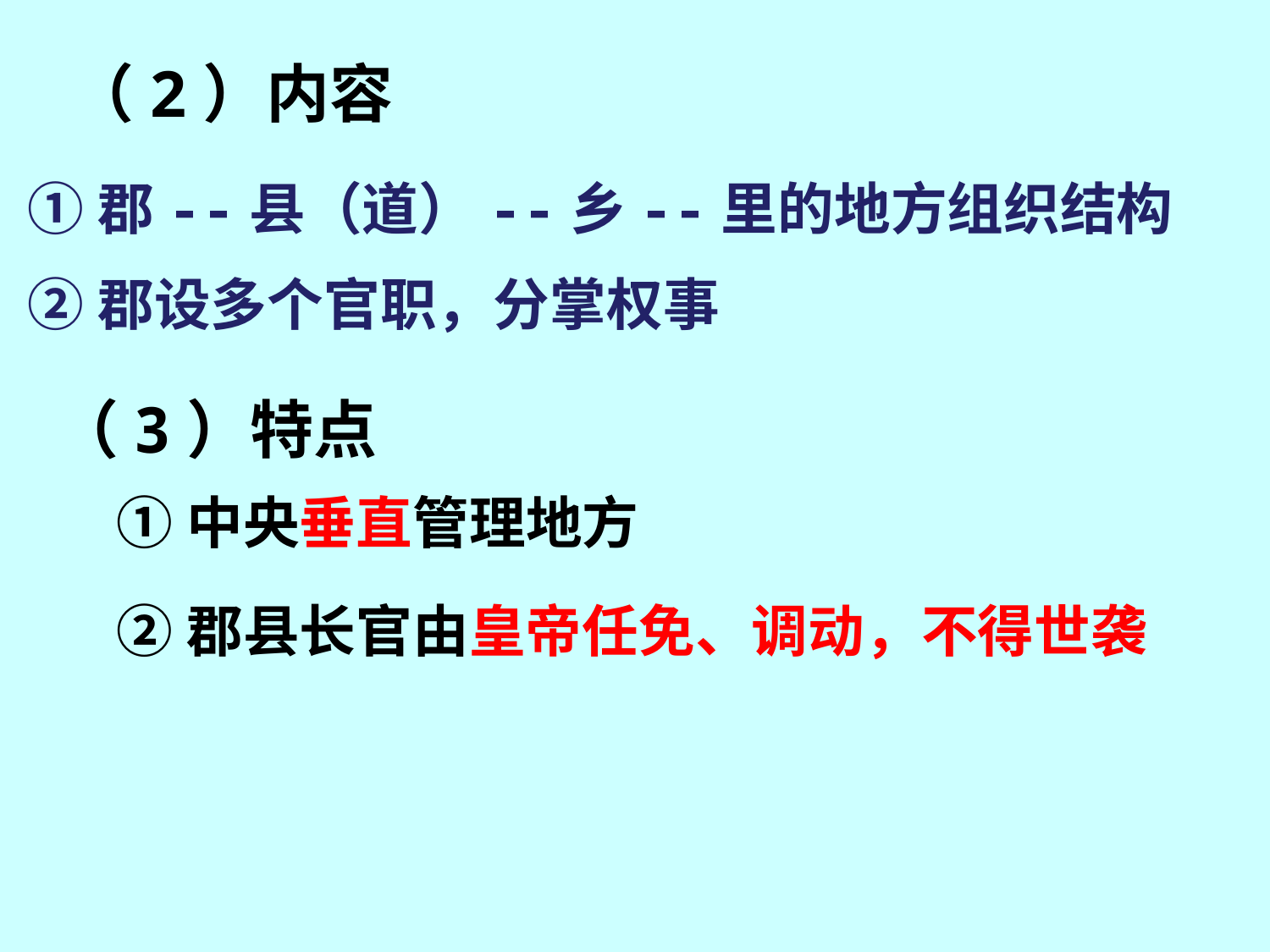

（2）内容
①郡--县（道）--乡--里的地方组织结构
②郡设多个官职，分掌权事

（3）特点
①中央垂直管理地方
②郡县长官由皇帝任免、调动，不得世袭